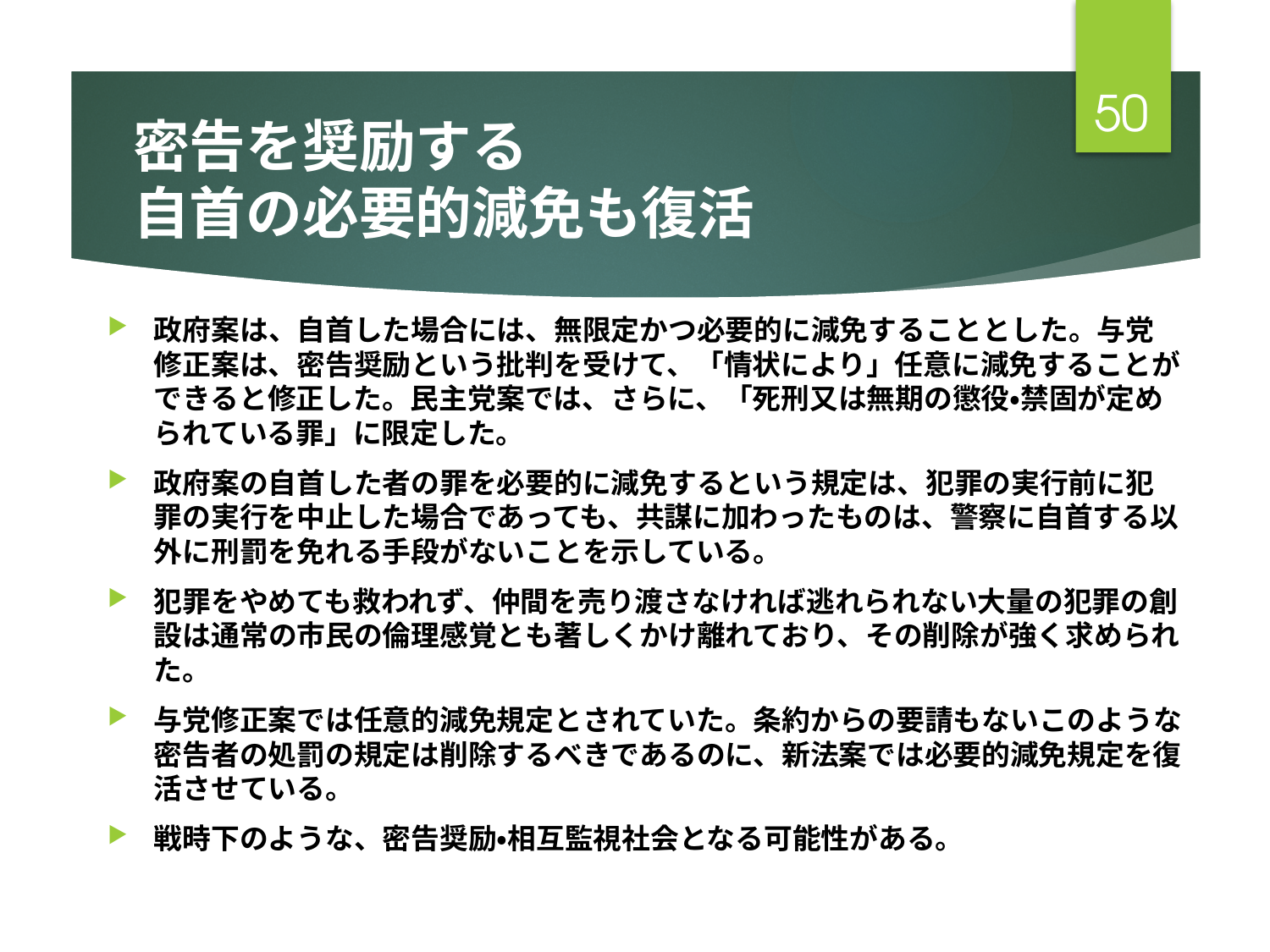

50
# 密告を奨励する 自首の必要的減免も復活
政府案は、自首した場合には、無限定かつ必要的に減免することとした。与党修正案は、密告奨励という批判を受けて、「情状により」任意に減免することができると修正した。民主党案では、さらに、「死刑又は無期の懲役・禁固が定められている罪」に限定した。
政府案の自首した者の罪を必要的に減免するという規定は、犯罪の実行前に犯罪の実行を中止した場合であっても、共謀に加わったものは、警察に自首する以外に刑罰を免れる手段がないことを示している。
犯罪をやめても救われず、仲間を売り渡さなければ逃れられない大量の犯罪の創設は通常の市民の倫理感覚とも著しくかけ離れており、その削除が強く求められた。
与党修正案では任意的減免規定とされていた。条約からの要請もないこのような密告者の処罰の規定は削除するべきであるのに、新法案では必要的減免規定を復活させている。
戦時下のような、密告奨励・相互監視社会となる可能性がある。